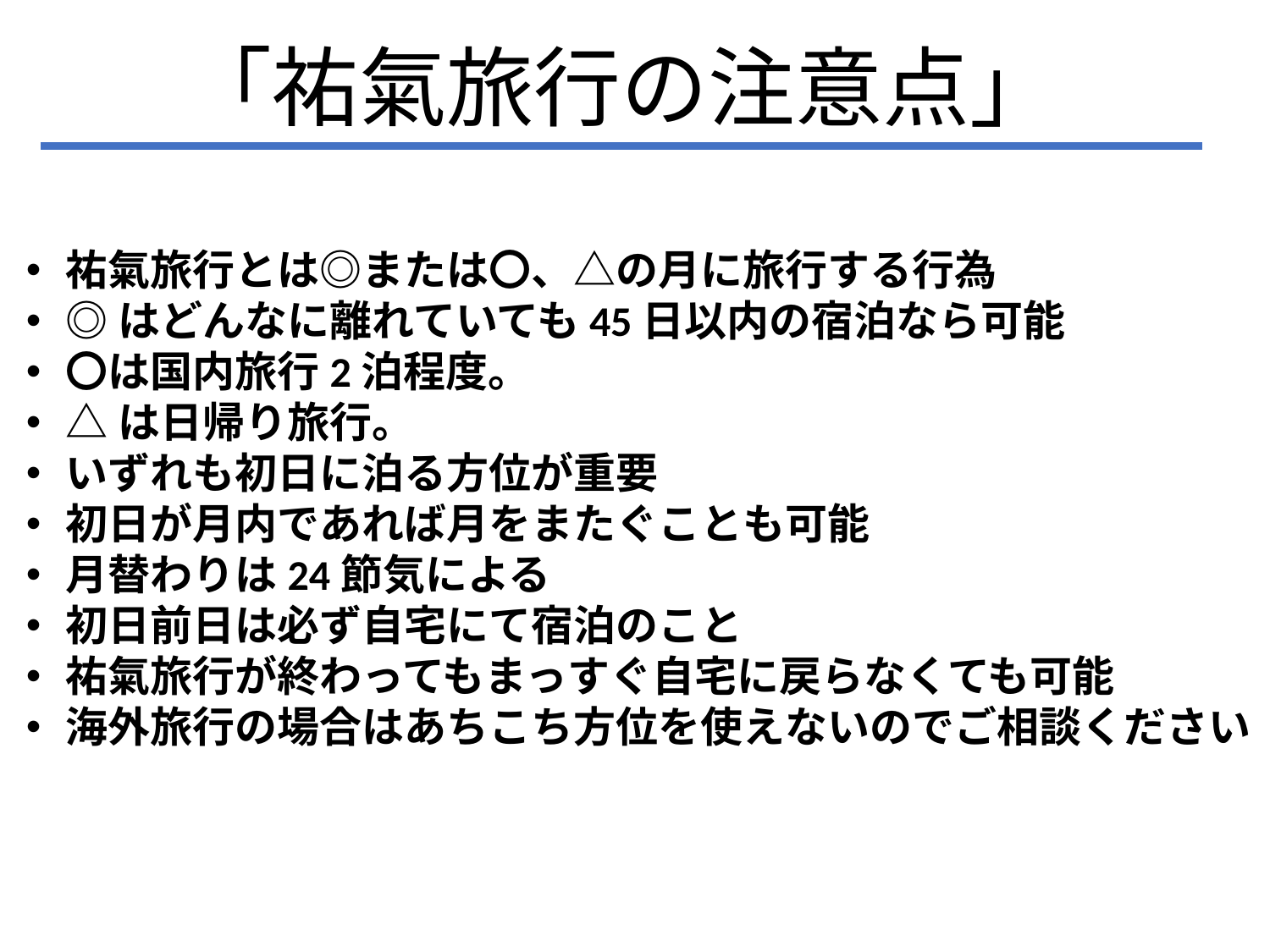

「祐氣旅行の注意点」

祐氣旅行とは◎または〇、△の月に旅行する行為
◎はどんなに離れていても45日以内の宿泊なら可能
〇は国内旅行2泊程度。
△は日帰り旅行。
いずれも初日に泊る方位が重要
初日が月内であれば月をまたぐことも可能
月替わりは24節気による
初日前日は必ず自宅にて宿泊のこと
祐氣旅行が終わってもまっすぐ自宅に戻らなくても可能
海外旅行の場合はあちこち方位を使えないのでご相談ください